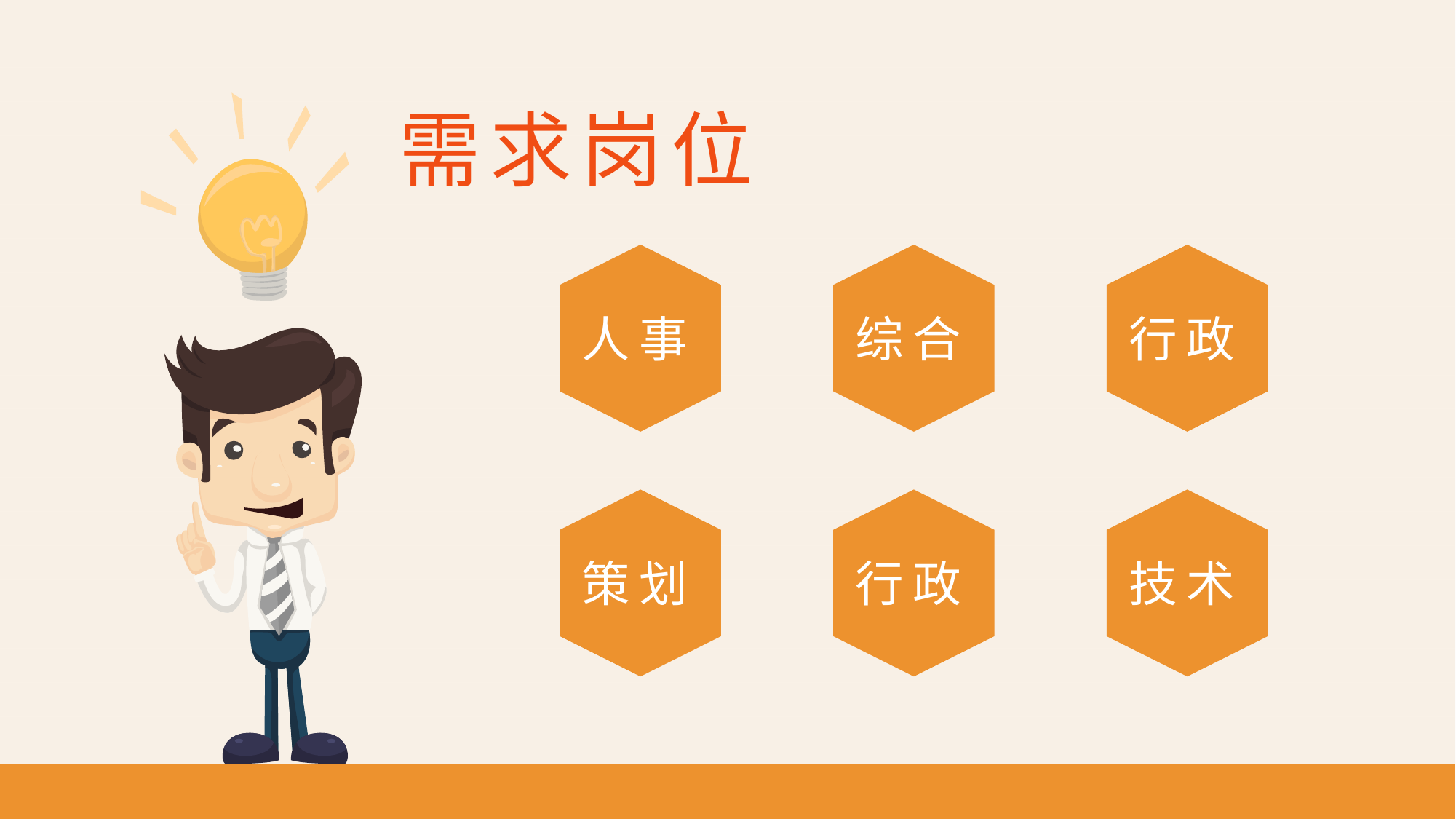

需求岗位

人事

综合

行政

策划

行政

技术